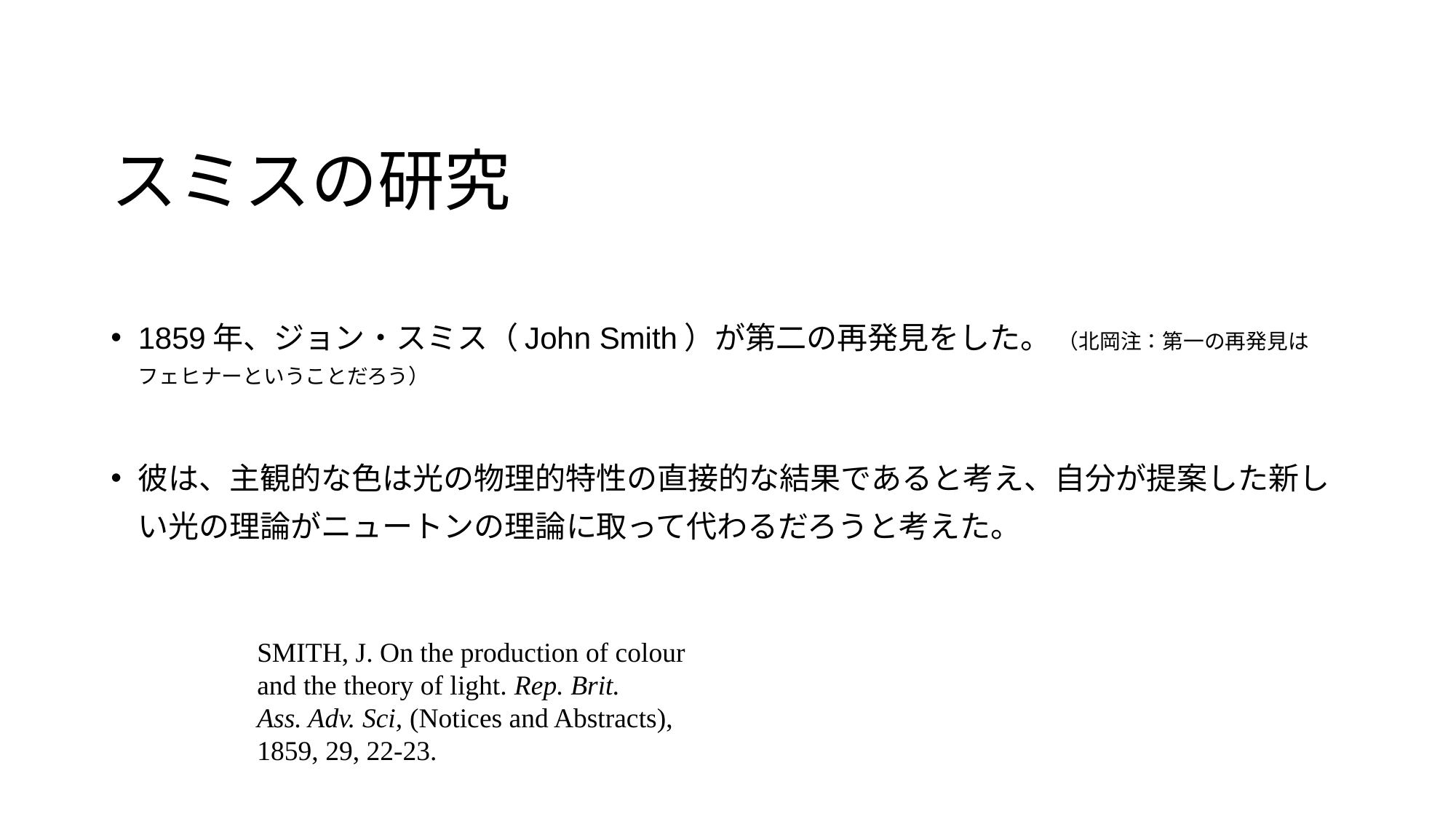

# スミスの研究
1859年、ジョン・スミス（John Smith）が第二の再発見をした。 （北岡注：第一の再発見はフェヒナーということだろう）

彼は、主観的な色は光の物理的特性の直接的な結果であると考え、自分が提案した新しい光の理論がニュートンの理論に取って代わるだろうと考えた。
SMITH, J. On the production of colour
and the theory of light. Rep. Brit.
Ass. Adv. Sci, (Notices and Abstracts),
1859, 29, 22-23.